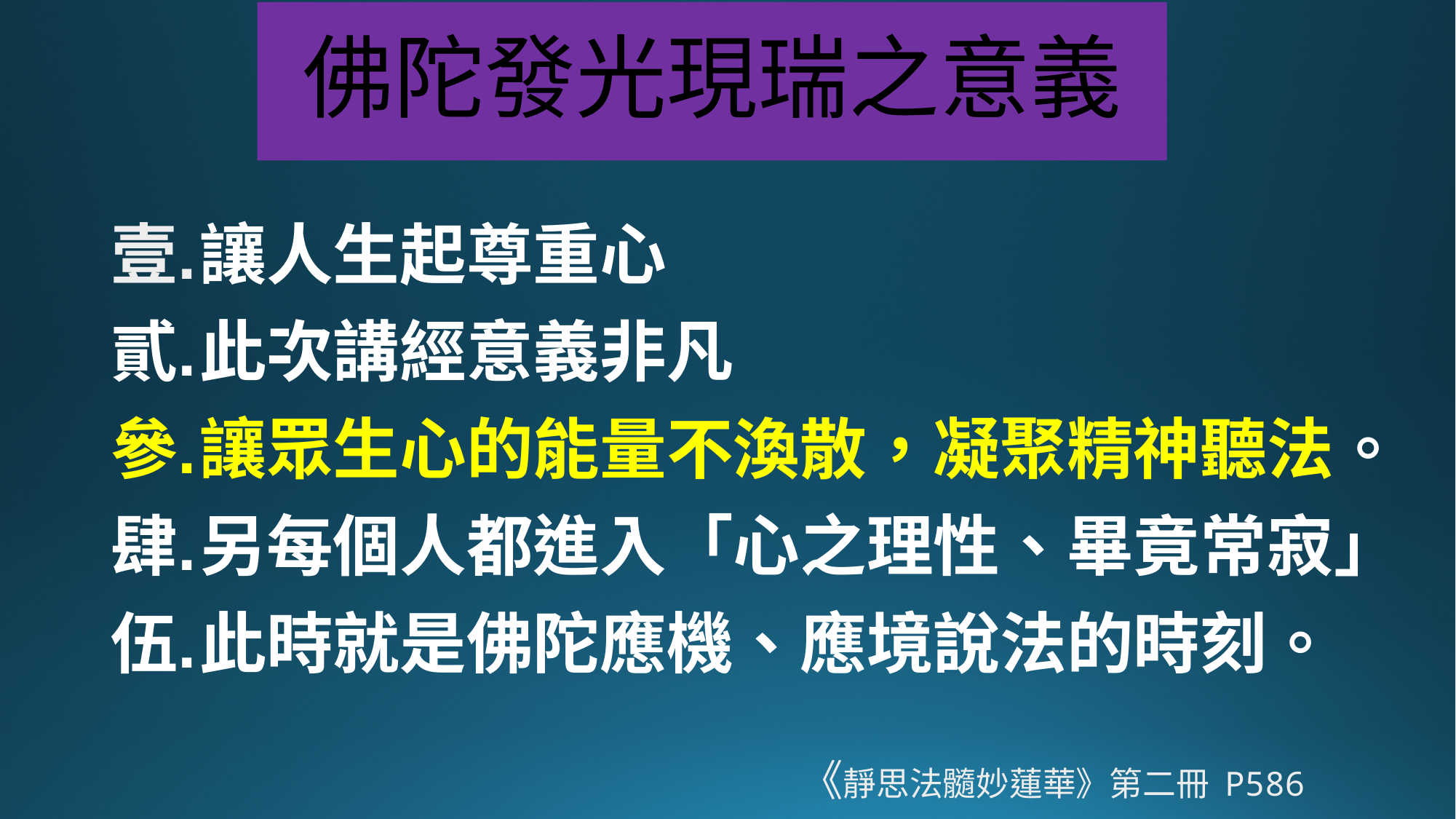

# 佛陀發光現瑞之意義
讓人生起尊重心
此次講經意義非凡
讓眾生心的能量不渙散，凝聚精神聽法。
另每個人都進入「心之理性、畢竟常寂」
此時就是佛陀應機、應境說法的時刻。

《靜思法髓妙蓮華》第二冊 P586